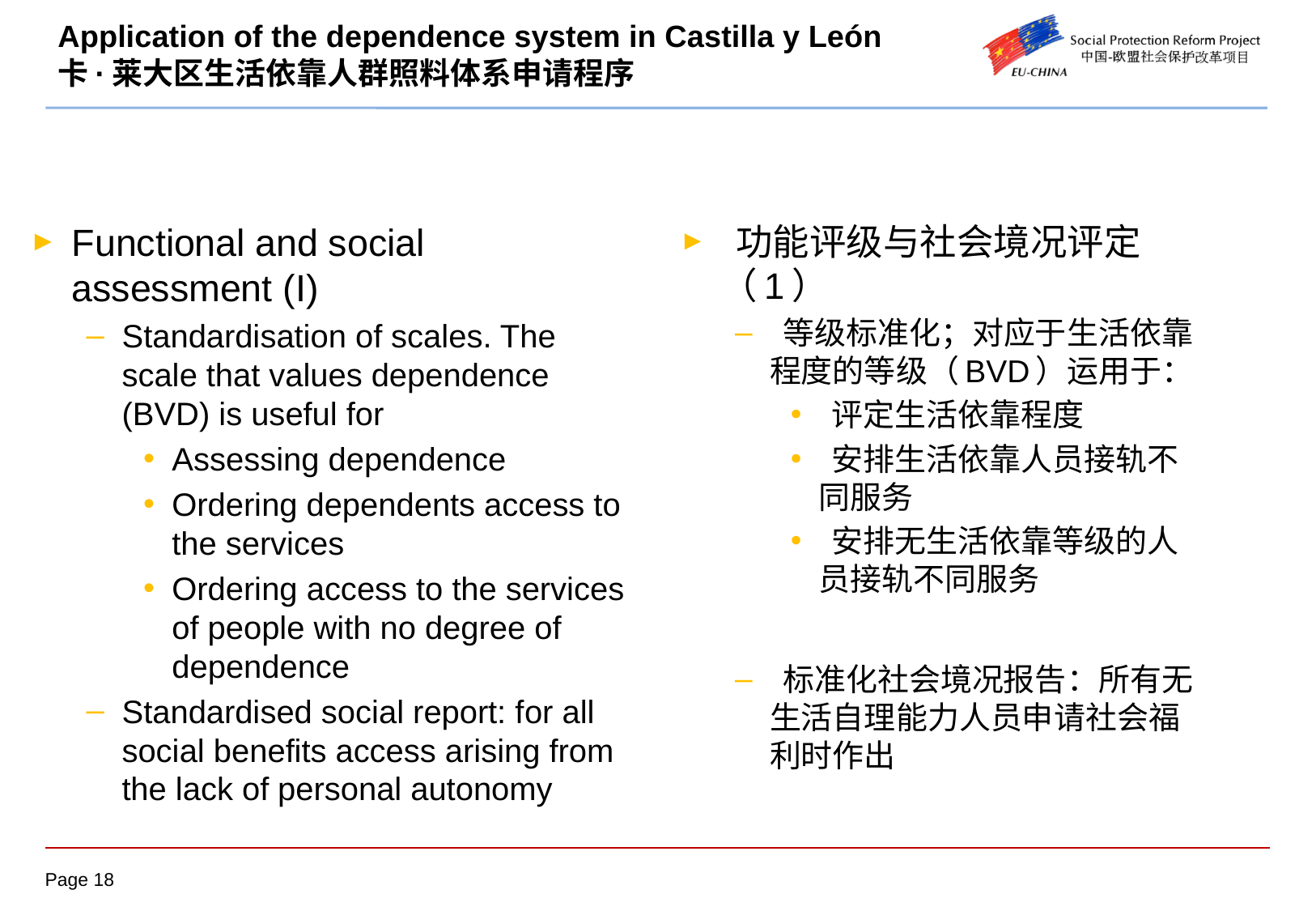

# Application of the dependence system in Castilla y León 卡·莱大区生活依靠人群照料体系申请程序
Functional and social assessment (I)
Standardisation of scales. The scale that values dependence (BVD) is useful for
Assessing dependence
Ordering dependents access to the services
Ordering access to the services of people with no degree of dependence
Standardised social report: for all social benefits access arising from the lack of personal autonomy
 功能评级与社会境况评定（1）
 等级标准化；对应于生活依靠程度的等级（BVD）运用于：
 评定生活依靠程度
 安排生活依靠人员接轨不同服务
 安排无生活依靠等级的人员接轨不同服务

 标准化社会境况报告：所有无生活自理能力人员申请社会福利时作出